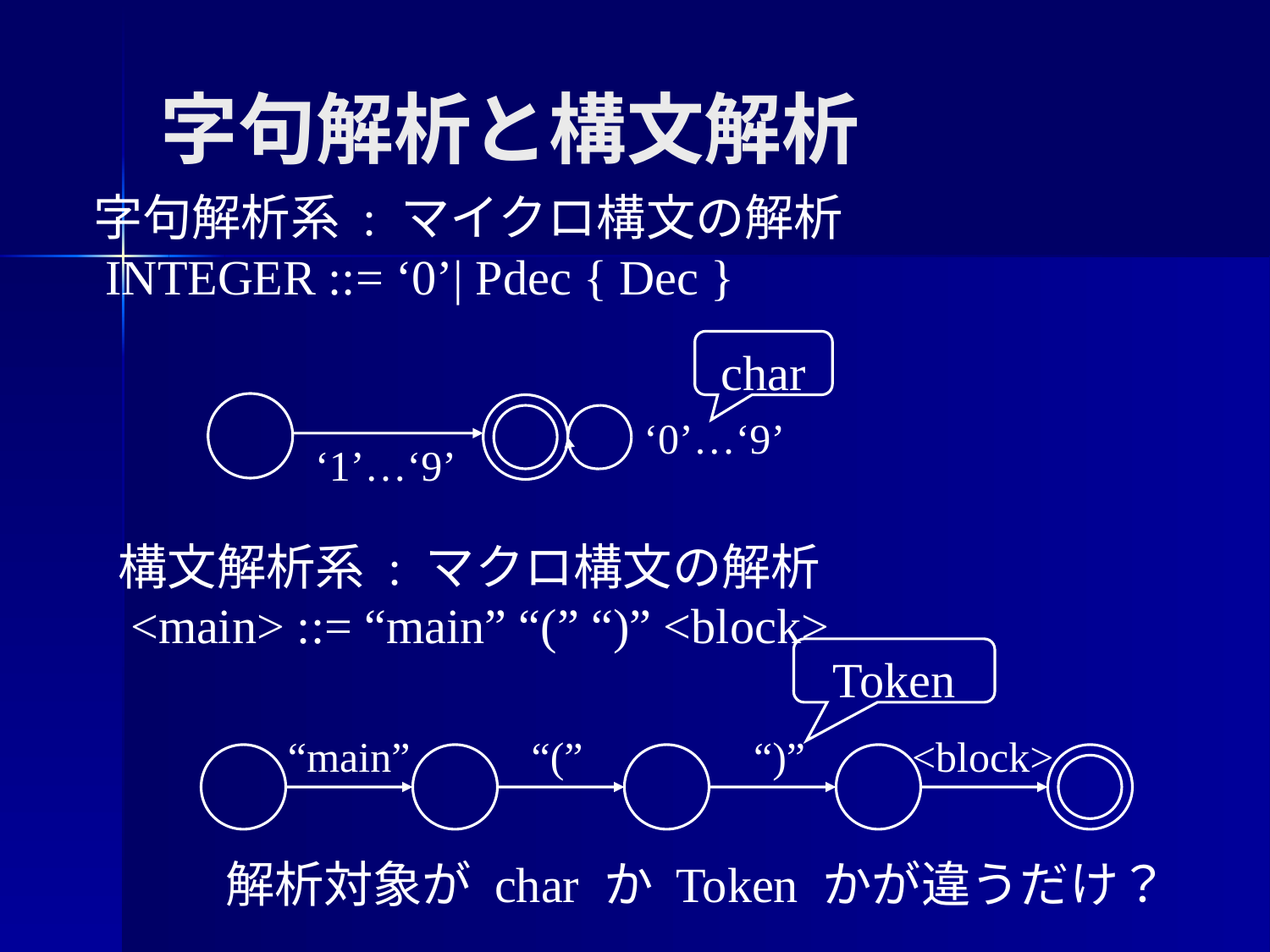

字句解析と構文解析
字句解析系 : マイクロ構文の解析
 INTEGER ::= ‘0’| Pdec { Dec }
char

‘0’…‘9’
‘1’…‘9’

構文解析系 : マクロ構文の解析
 <main> ::= “main” “(” “)” <block>
Token
“main”
“(”
“)”
<block>

解析対象が char か Token かが違うだけ？